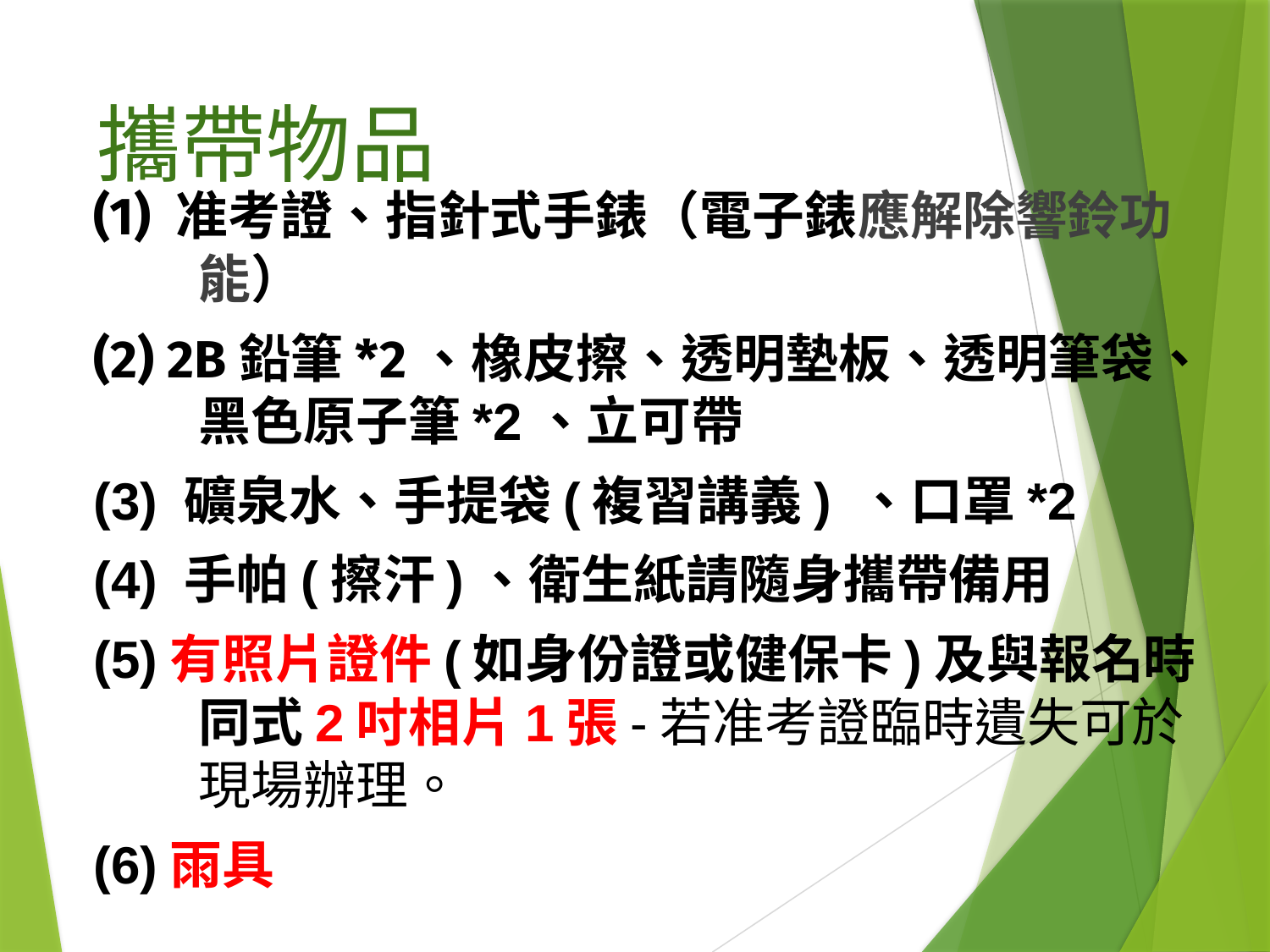

# 攜帶物品
(1) 准考證、指針式手錶（電子錶應解除響鈴功能）
(2) 2B鉛筆*2、橡皮擦、透明墊板、透明筆袋、黑色原子筆*2、立可帶
(3) 礦泉水、手提袋(複習講義) 、口罩*2
(4) 手帕(擦汗)、衛生紙請隨身攜帶備用
(5)有照片證件(如身份證或健保卡)及與報名時同式2吋相片1張-若准考證臨時遺失可於現場辦理。
(6)雨具